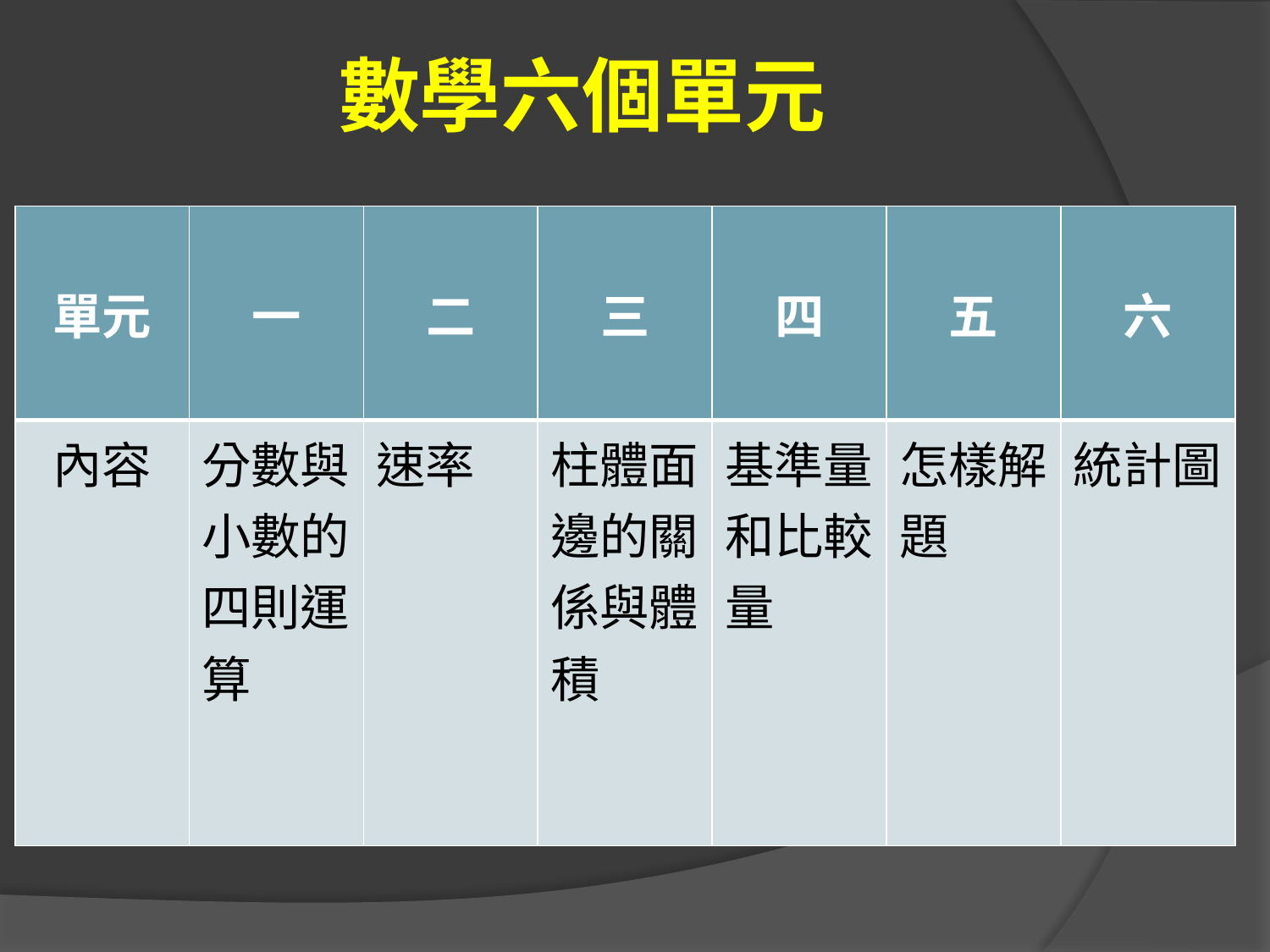

數學六個單元
| 單元 | 一 | 二 | 三 | 四 | 五 | 六 |
| --- | --- | --- | --- | --- | --- | --- |
| 內容 | 分數與小數的四則運算 | 速率 | 柱體面、邊的關係與體積 | 基準量和比較量 | 怎樣解題 | 統計圖 |